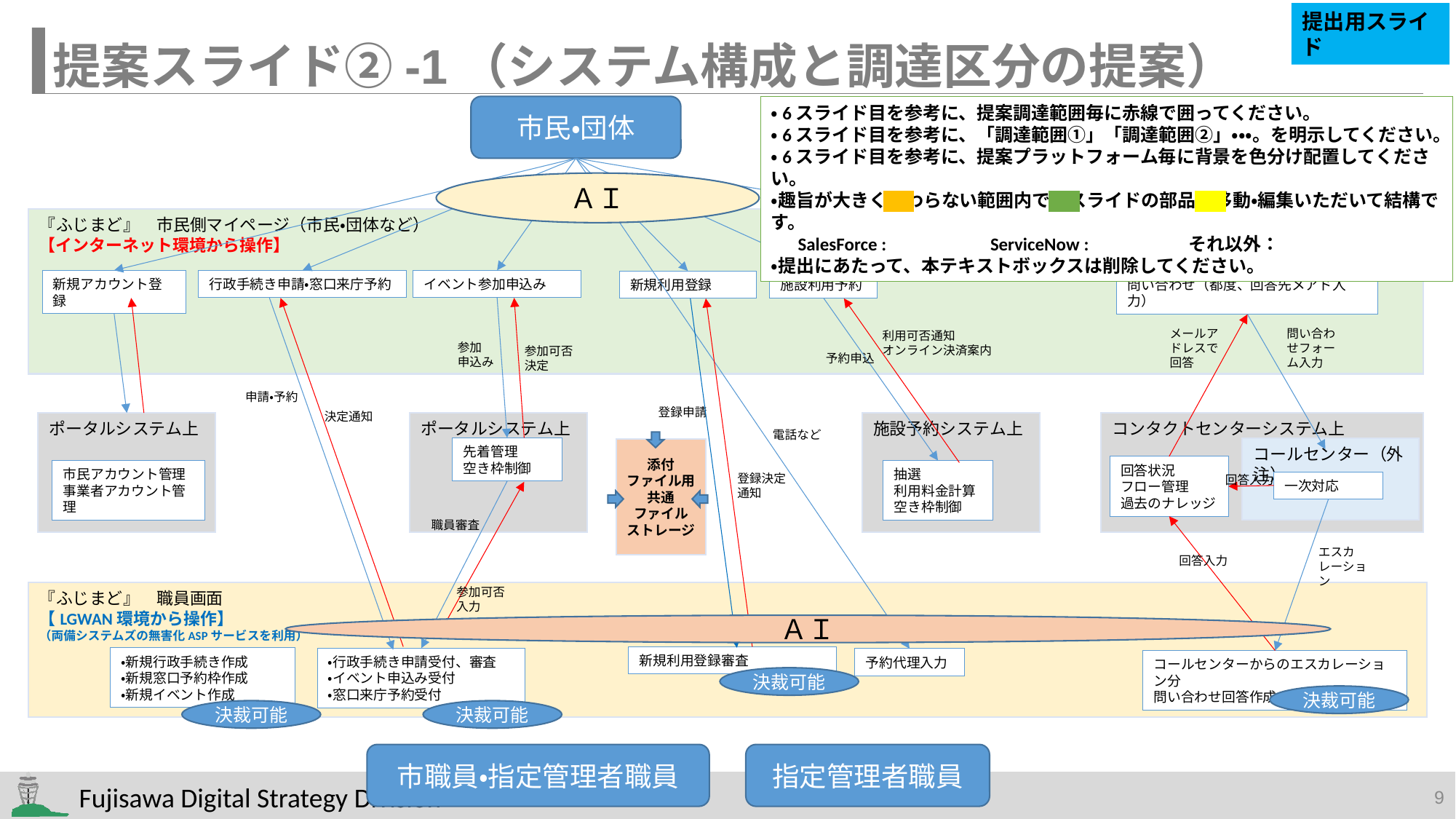

提出用スライド

提案スライド②-1（システム構成と調達区分の提案）
・6スライド目を参考に、提案調達範囲毎に赤線で囲ってください。
・6スライド目を参考に、「調達範囲①」「調達範囲②」・・・。を明示してください。
・6スライド目を参考に、提案プラットフォーム毎に背景を色分け配置してください。
・趣旨が大きく変わらない範囲内で本スライドの部品を移動・編集いただいて結構です。
　 SalesForce : 　　　　　ServiceNow : 　　　　　それ以外：
・提出にあたって、本テキストボックスは削除してください。
市民・団体
ＡＩ

『ふじまど』　市民側マイページ（市民・団体など）
【インターネット環境から操作】

イベント参加申込み
新規アカウント登録
行政手続き申請・窓口来庁予約
新規利用登録
施設利用予約
問い合わせ（都度、回答先メアド入力）
メールアドレスで回答
問い合わせフォーム入力
利用可否通知
オンライン決済案内
参加
申込み
参加可否
決定
予約申込
申請・予約
登録申請
決定通知
ポータルシステム上
ポータルシステム上
施設予約システム上
コンタクトセンターシステム上
電話など

先着管理
空き枠制御
コールセンター（外注）
添付
ファイル用
共通
ファイル
ストレージ
回答状況
フロー管理
過去のナレッジ
市民アカウント管理
事業者アカウント管理
抽選
利用料金計算
空き枠制御
登録決定
通知
回答入力
一次対応

職員審査
エスカレーション
回答入力
参加可否
入力
『ふじまど』　職員画面
【LGWAN環境から操作】
（両備システムズの無害化ASPサービスを利用）

ＡＩ
新規利用登録審査
・新規行政手続き作成
・新規窓口予約枠作成
・新規イベント作成
・行政手続き申請受付、審査
・イベント申込み受付
・窓口来庁予約受付
予約代理入力
コールセンターからのエスカレーション分
問い合わせ回答作成
決裁可能
決裁可能
決裁可能
決裁可能
市職員・指定管理者職員
指定管理者職員
9